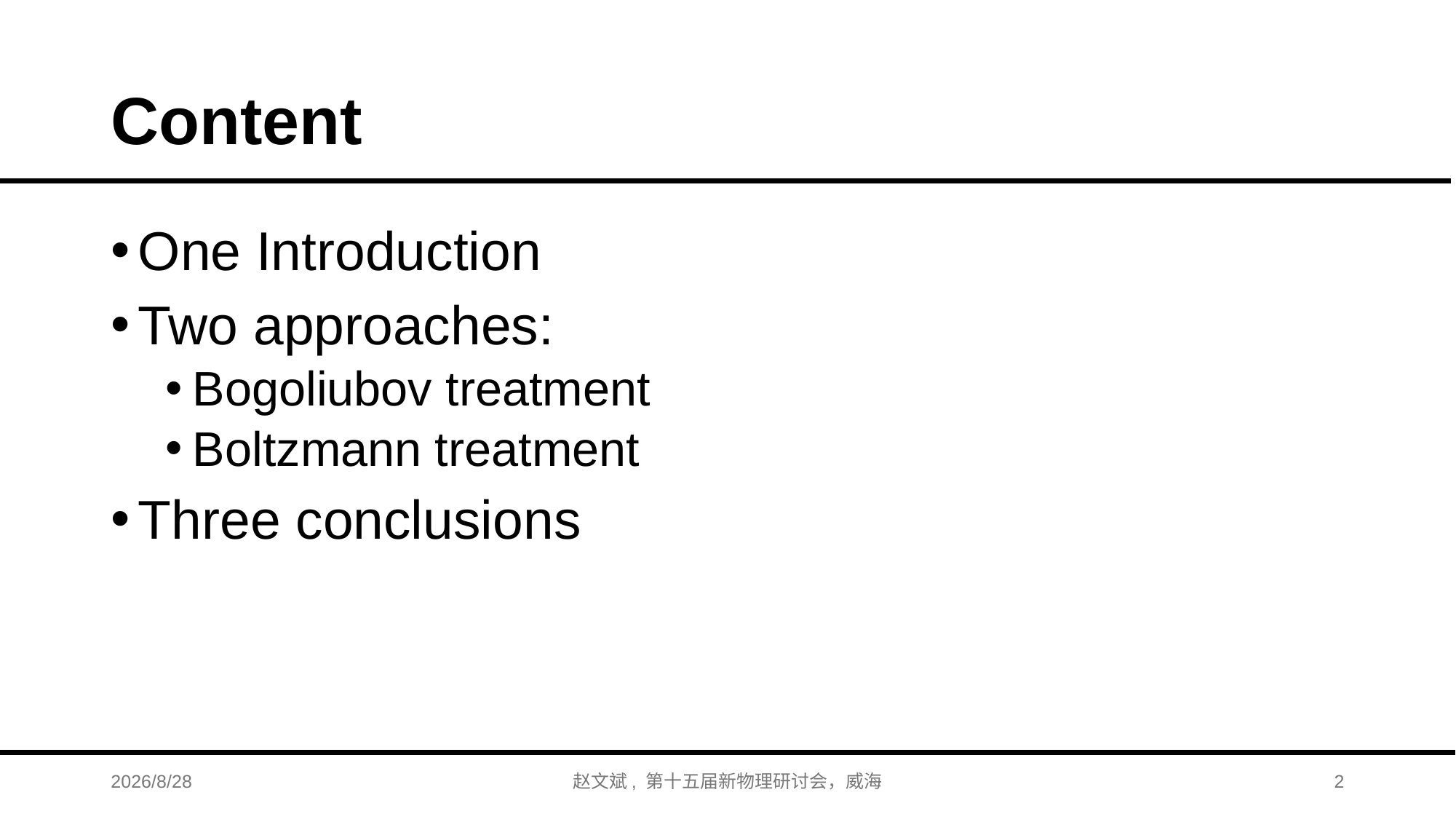

# Content
One Introduction
Two approaches:
Bogoliubov treatment
Boltzmann treatment
Three conclusions

2026/8/28
赵文斌, 第十五届新物理研讨会，威海
2